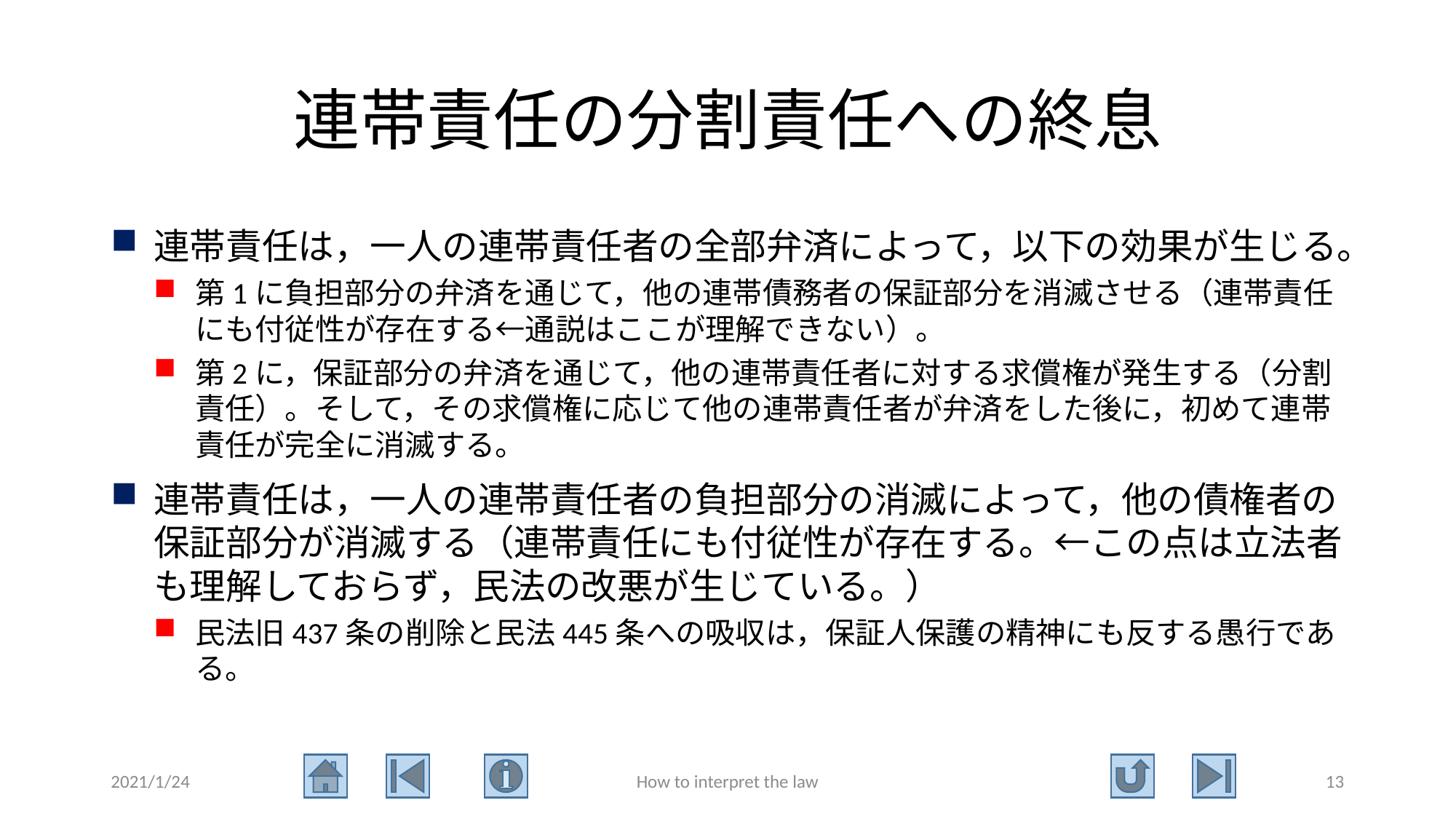

# 連帯責任の分割責任への終息
連帯責任は，一人の連帯責任者の全部弁済によって，以下の効果が生じる。
第1に負担部分の弁済を通じて，他の連帯債務者の保証部分を消滅させる（連帯責任にも付従性が存在する←通説はここが理解できない）。
第2に，保証部分の弁済を通じて，他の連帯責任者に対する求償権が発生する（分割責任）。そして，その求償権に応じて他の連帯責任者が弁済をした後に，初めて連帯責任が完全に消滅する。
連帯責任は，一人の連帯責任者の負担部分の消滅によって，他の債権者の保証部分が消滅する（連帯責任にも付従性が存在する。←この点は立法者も理解しておらず，民法の改悪が生じている。）
民法旧437条の削除と民法445条への吸収は，保証人保護の精神にも反する愚行である。

2021/1/24
How to interpret the law
13